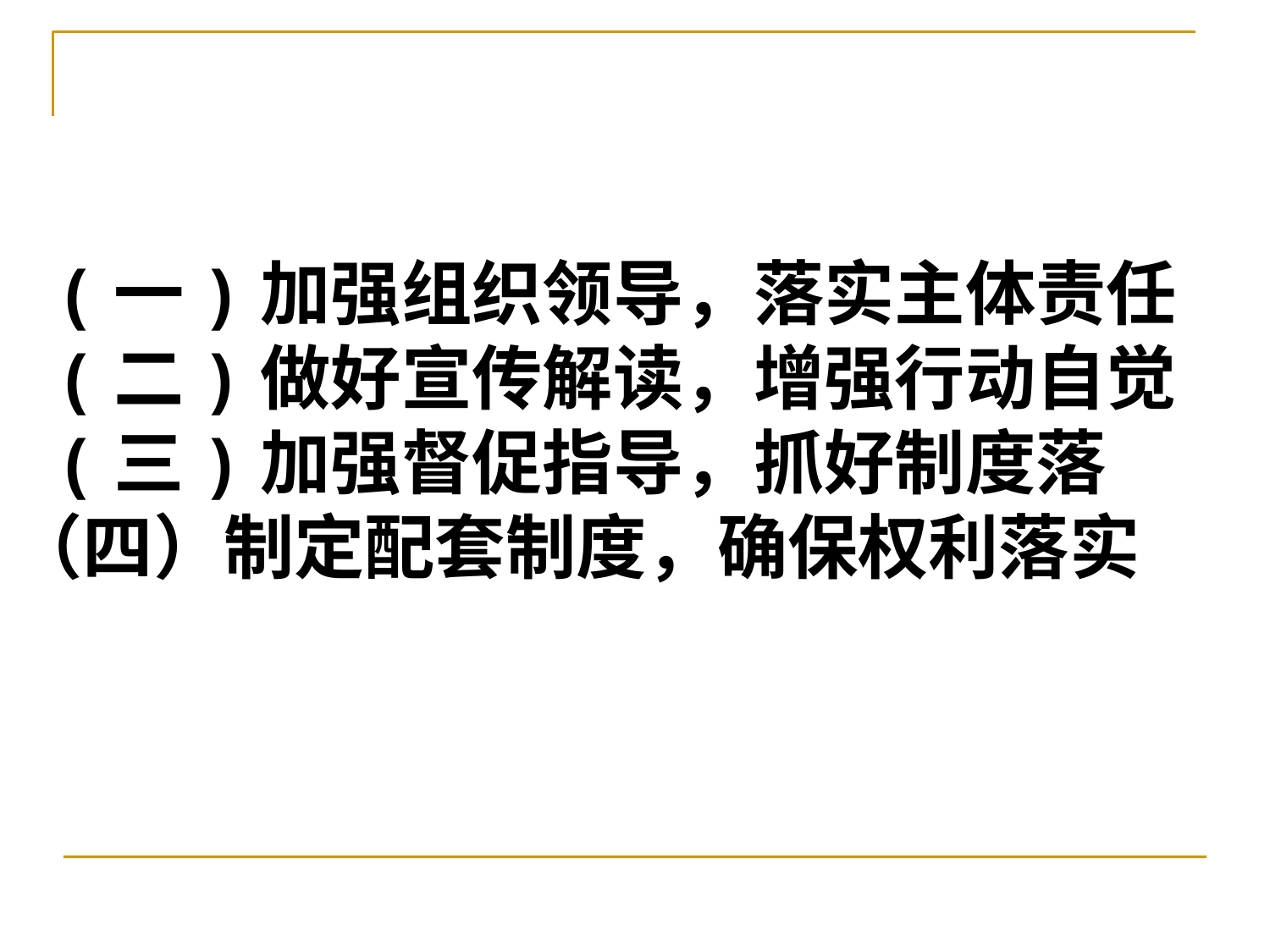

(一)加强组织领导，落实主体责任
 (二)做好宣传解读，增强行动自觉
 (三)加强督促指导，抓好制度落
（四）制定配套制度，确保权利落实